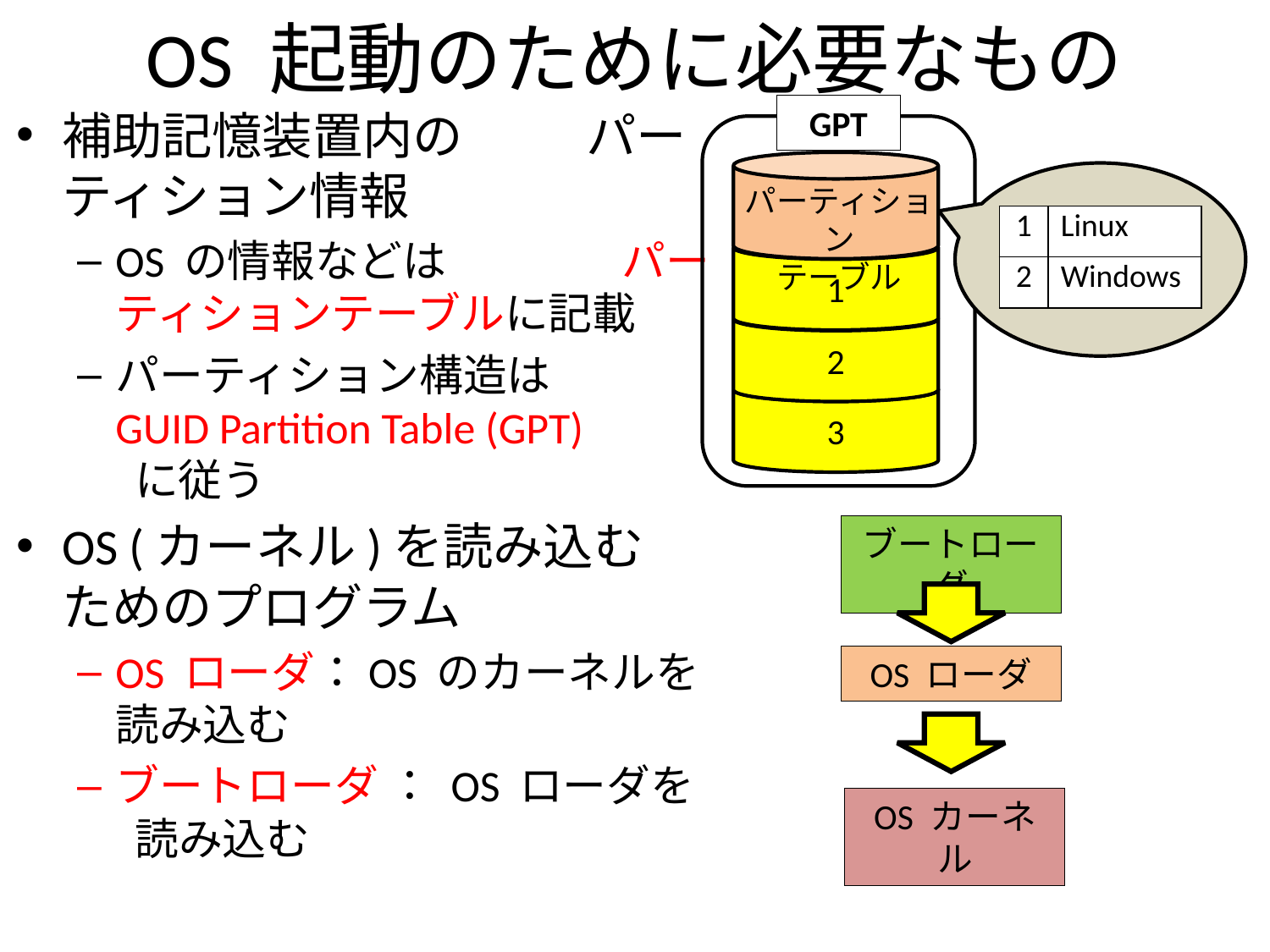

# OS 起動のために必要なもの
GPT
補助記憶装置内の           パーティション情報
OS の情報などは                  パーティションテーブルに記載
パーティション構造は         GUID Partition Table (GPT)              に従う
OS (カーネル)を読み込む    ためのプログラム
OS ローダ：OS のカーネルを  読み込む
ブートローダ ： OS ローダを    読み込む

1
2
3
パーティション
テーブル

| 1 | Linux |
| --- | --- |
| 2 | Windows |
ブートローダ

OS ローダ

OS カーネル